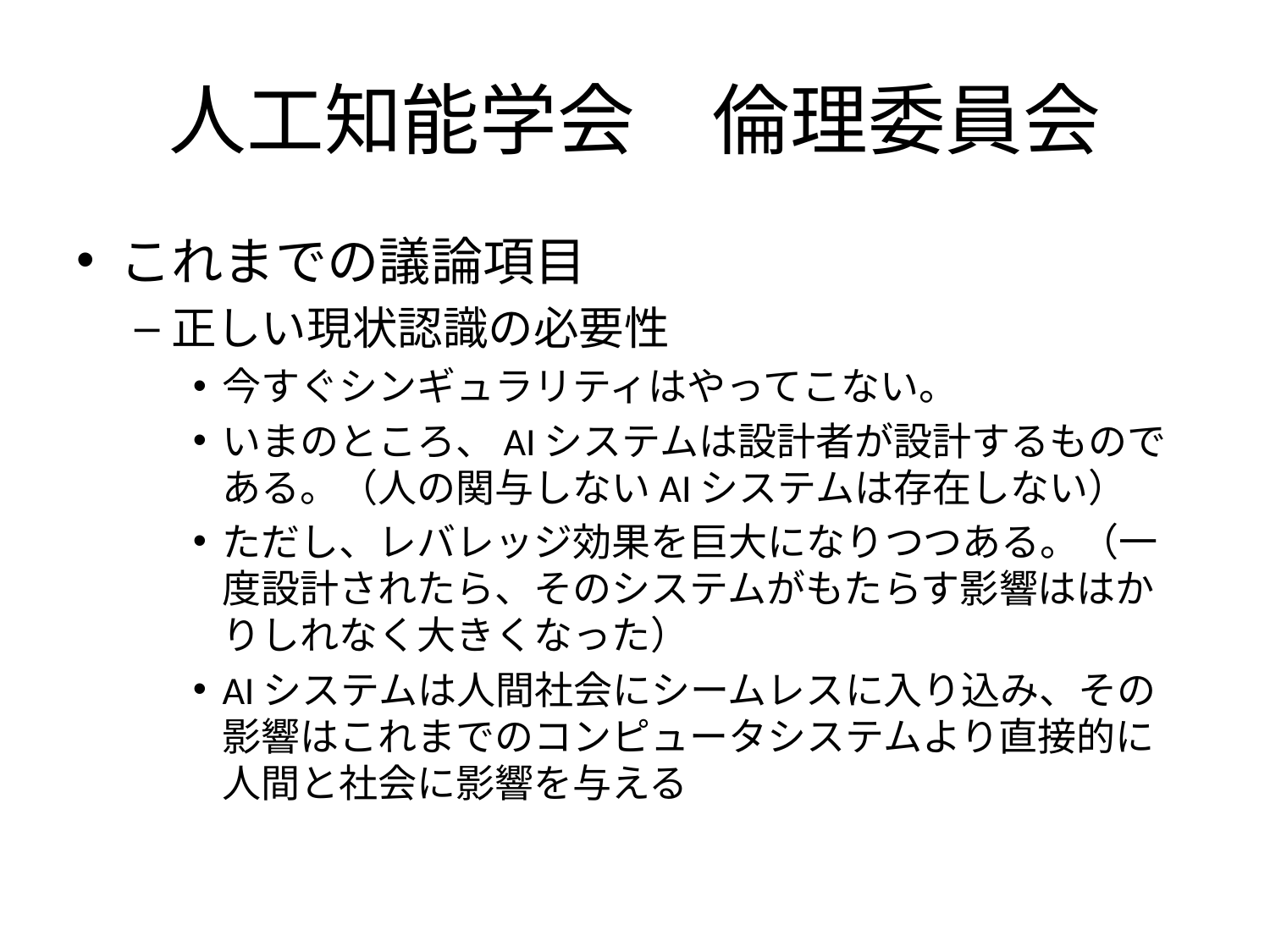

# 人工知能学会　倫理委員会
これまでの議論項目
正しい現状認識の必要性
今すぐシンギュラリティはやってこない。
いまのところ、AIシステムは設計者が設計するものである。（人の関与しないAIシステムは存在しない）
ただし、レバレッジ効果を巨大になりつつある。（一度設計されたら、そのシステムがもたらす影響ははかりしれなく大きくなった）
AIシステムは人間社会にシームレスに入り込み、その影響はこれまでのコンピュータシステムより直接的に人間と社会に影響を与える